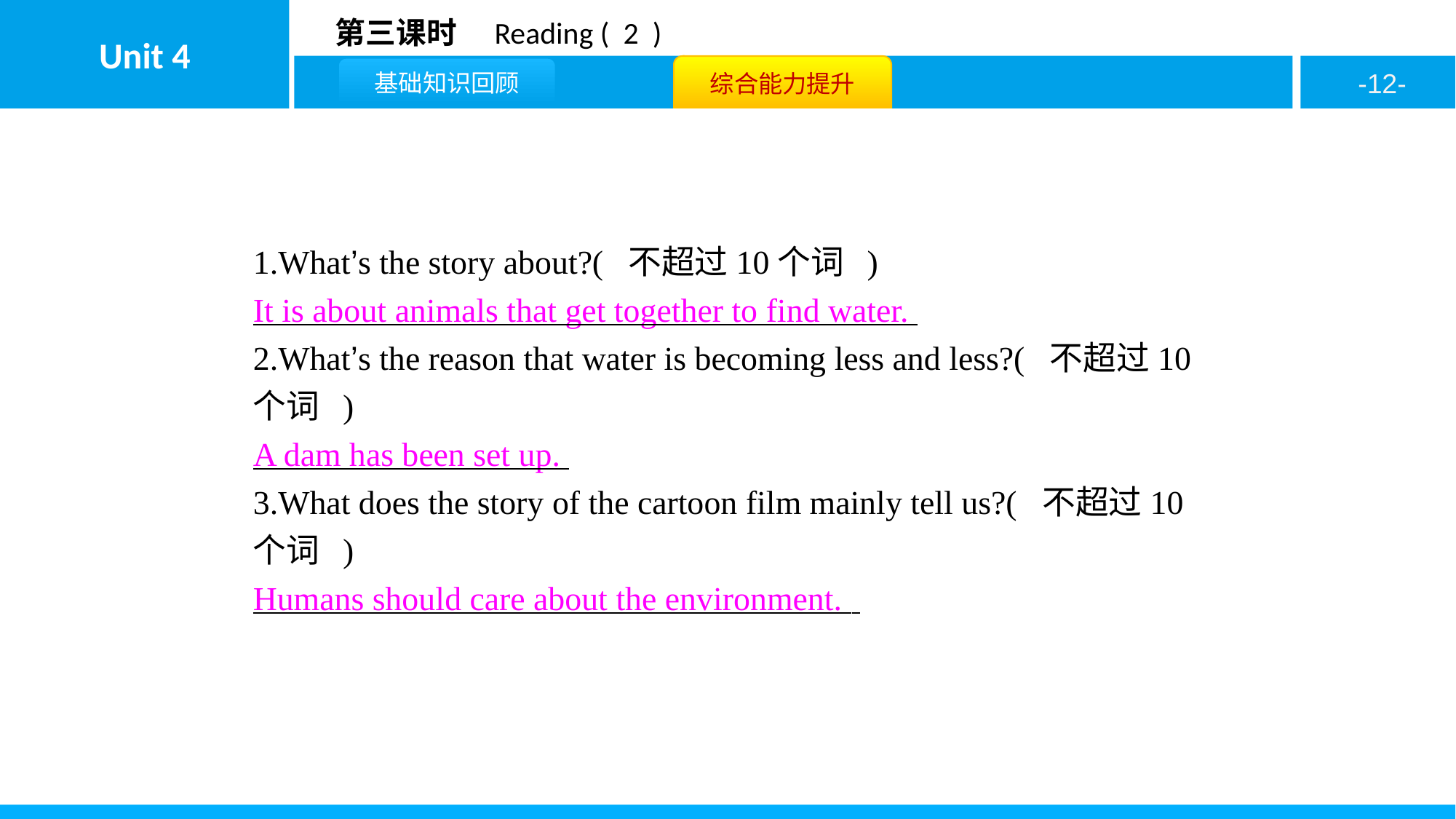

1.What’s the story about?(  不超过10个词  )
It is about animals that get together to find water.
2.What’s the reason that water is becoming less and less?(  不超过10个词  )
A dam has been set up.
3.What does the story of the cartoon film mainly tell us?(  不超过10个词  )
Humans should care about the environment.